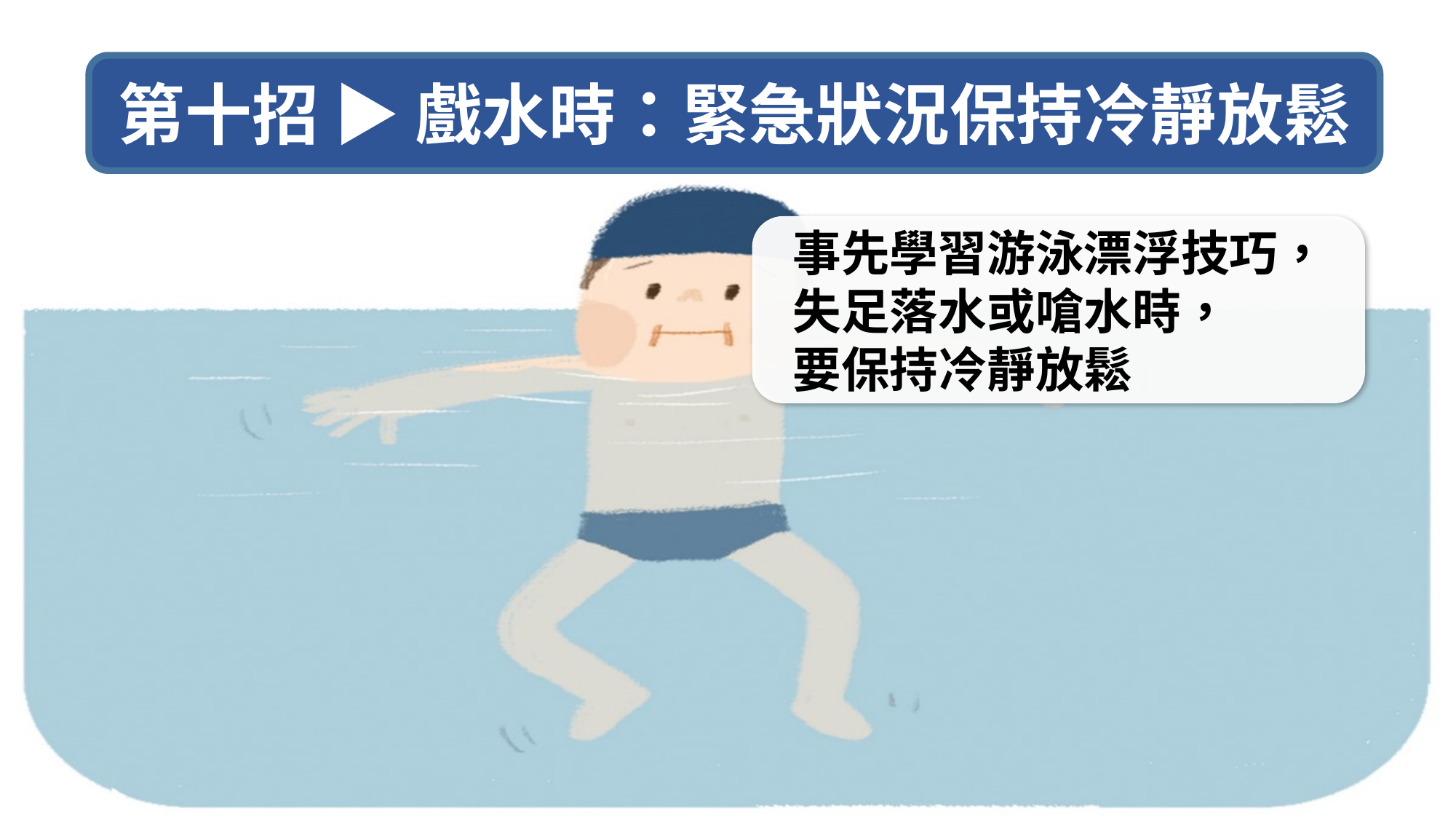

第十招 ▶ 戲水時：緊急狀況保持冷靜放鬆
事先學習游泳漂浮技巧，
失足落水或嗆水時，
要保持冷靜放鬆